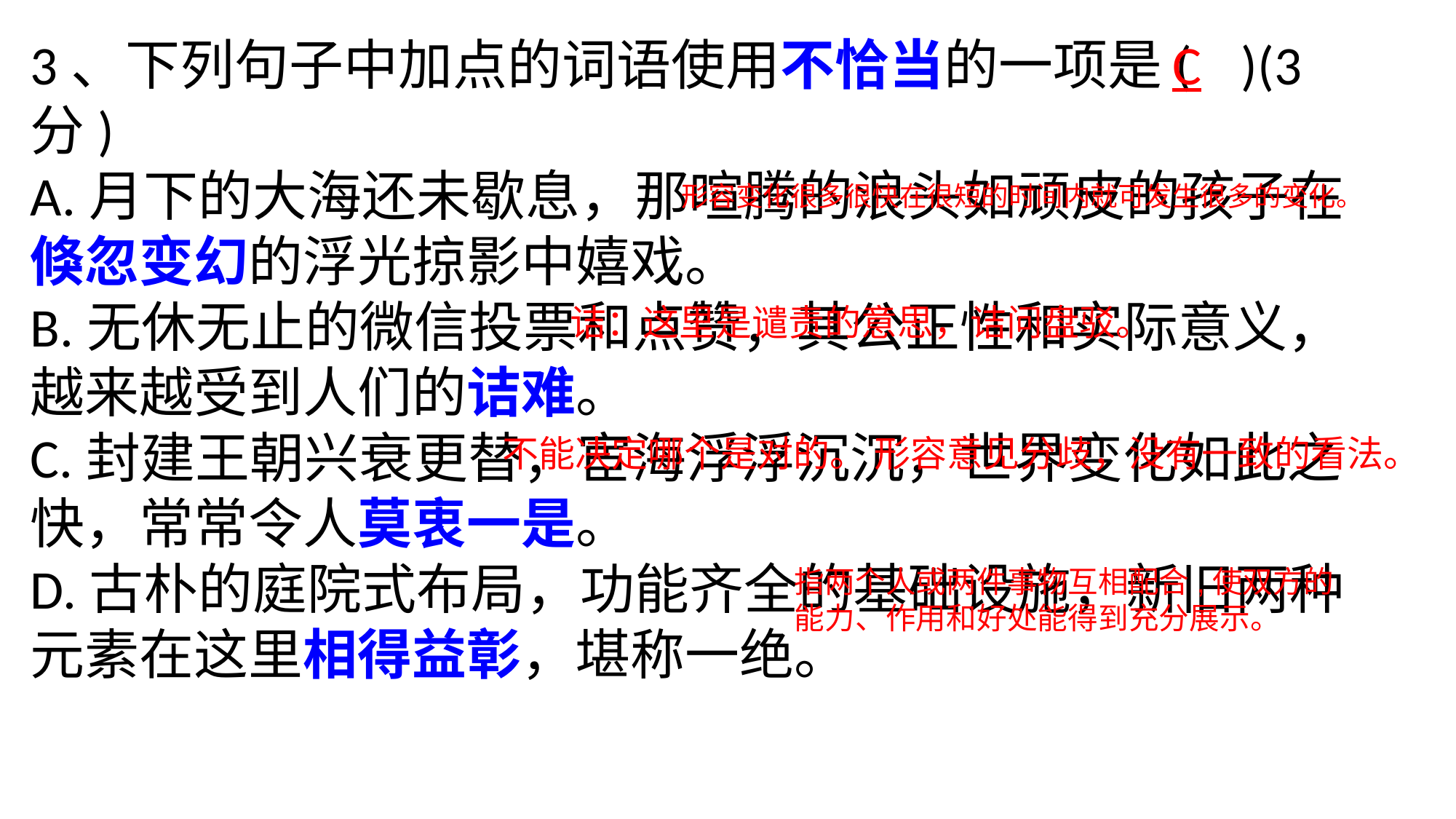

3、下列句子中加点的词语使用不恰当的一项是(    )(3分)
A.月下的大海还未歇息，那喧腾的浪头如顽皮的孩子在倏忽变幻的浮光掠影中嬉戏。
B.无休无止的微信投票和点赞，其公正性和实际意义，越来越受到人们的诘难。
C.封建王朝兴衰更替，宦海浮浮沉沉，世界变化如此之快，常常令人莫衷一是。
D.古朴的庭院式布局，功能齐全的基础设施，新旧两种元素在这里相得益彰，堪称一绝。
C
形容变化很多很快在很短的时间内就可发生很多的变化。
诘：这里是谴责的意思，诘问盘驳。
不能决定哪个是对的。 形容意见分歧，没有一致的看法。
指两个人或两件事物互相配合,使双方的能力、作用和好处能得到充分展示。